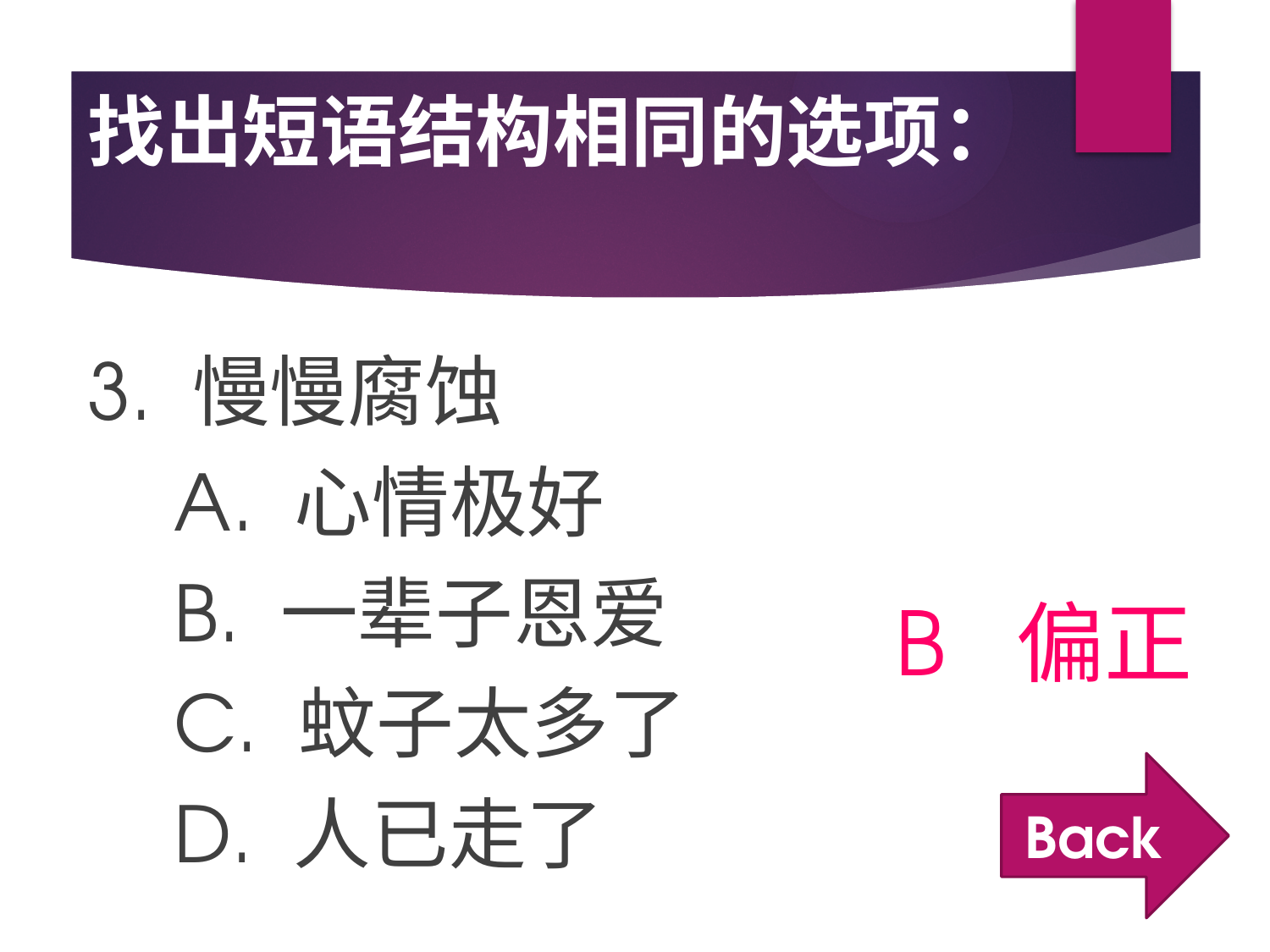

# 找出短语结构相同的选项：
3. 慢慢腐蚀
    A. 心情极好
    B. 一辈子恩爱
    C. 蚊子太多了
    D. 人已走了

B  偏正
Back